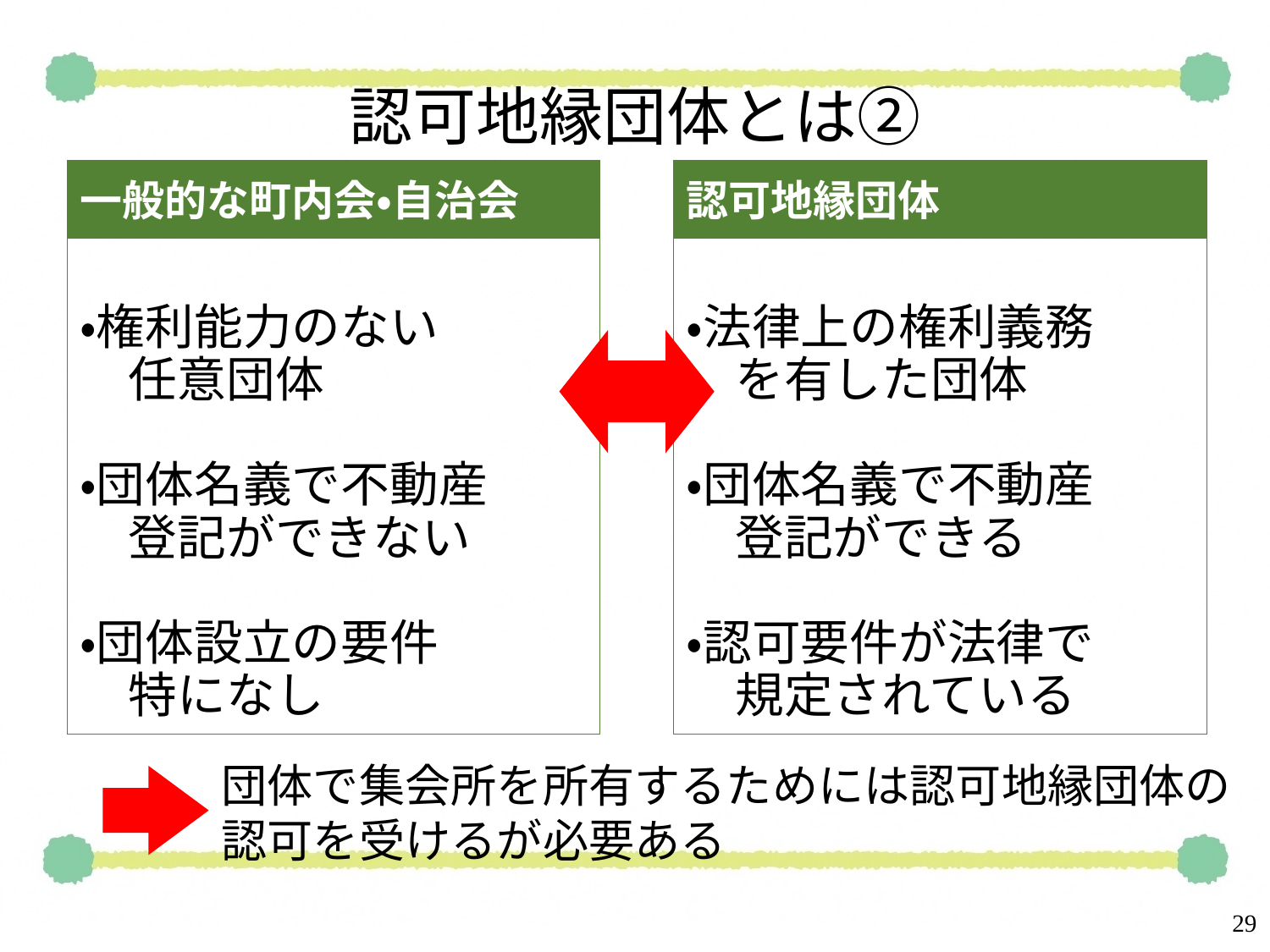

# 認可地縁団体とは②
認可地縁団体
一般的な町内会・自治会

・法律上の権利義務
　を有した団体

・団体名義で不動産
　登記ができる

・認可要件が法律で
　規定されている

・権利能力のない
　任意団体

・団体名義で不動産
　登記ができない

・団体設立の要件
　特になし

団体で集会所を所有するためには認可地縁団体の
認可を受けるが必要ある

29